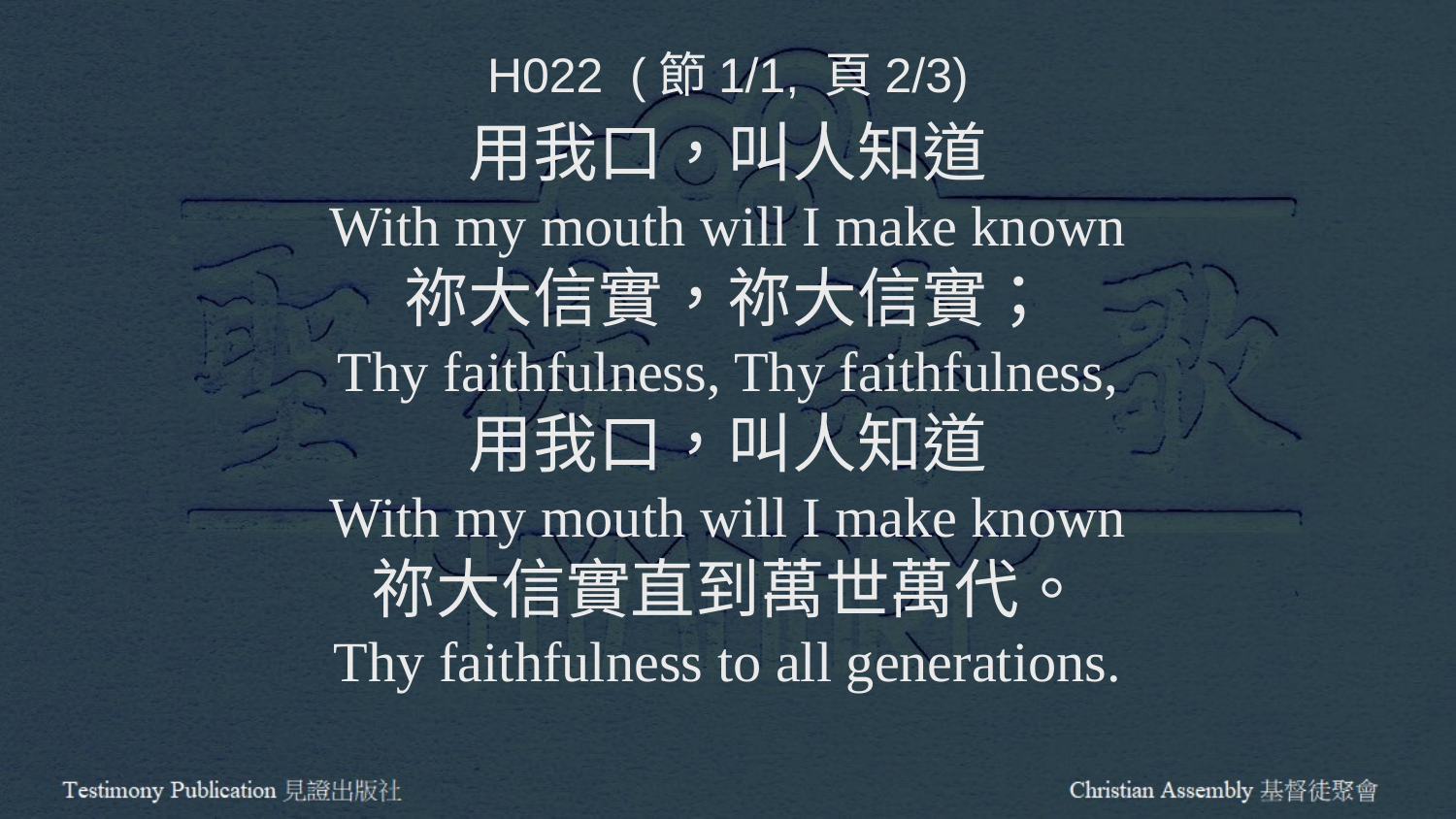

H022  (節1/1, 頁2/3)
用我口，叫人知道
With my mouth will I make known
祢大信實，祢大信實；
Thy faithfulness, Thy faithfulness,
用我口，叫人知道
With my mouth will I make known
祢大信實直到萬世萬代。
Thy faithfulness to all generations.